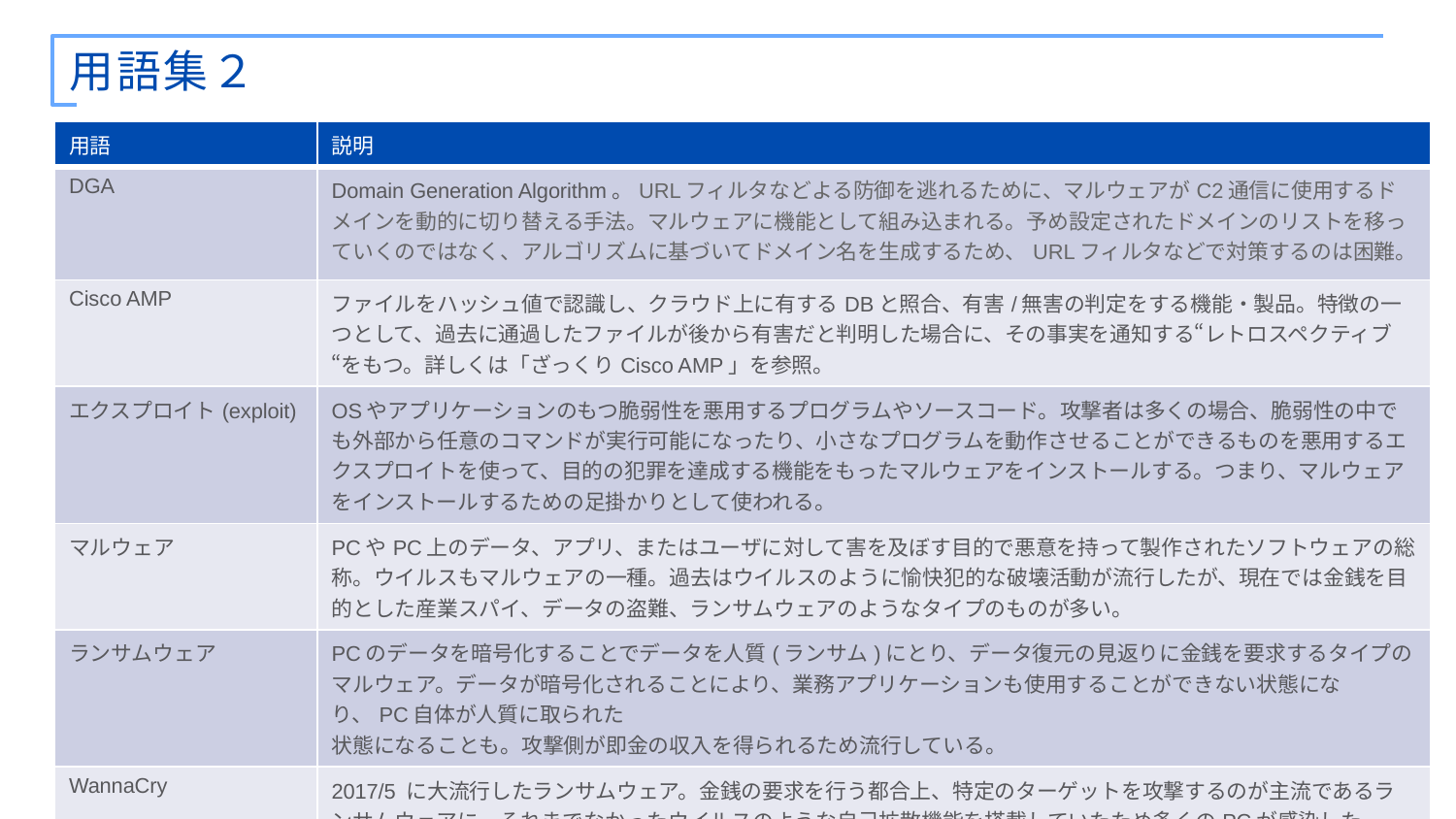

# 用語集２
| 用語 | 説明 |
| --- | --- |
| DGA | Domain Generation Algorithm。URLフィルタなどよる防御を逃れるために、マルウェアがC2通信に使用するドメインを動的に切り替える手法。マルウェアに機能として組み込まれる。予め設定されたドメインのリストを移っていくのではなく、アルゴリズムに基づいてドメイン名を生成するため、URLフィルタなどで対策するのは困難。 |
| Cisco AMP | ファイルをハッシュ値で認識し、クラウド上に有するDBと照合、有害/無害の判定をする機能・製品。特徴の一つとして、過去に通過したファイルが後から有害だと判明した場合に、その事実を通知する“レトロスペクティブ“をもつ。詳しくは「ざっくりCisco AMP」を参照。 |
| エクスプロイト(exploit) | OSやアプリケーションのもつ脆弱性を悪用するプログラムやソースコード。攻撃者は多くの場合、脆弱性の中でも外部から任意のコマンドが実行可能になったり、小さなプログラムを動作させることができるものを悪用するエクスプロイトを使って、目的の犯罪を達成する機能をもったマルウェアをインストールする。つまり、マルウェアをインストールするための足掛かりとして使われる。 |
| マルウェア | PCやPC上のデータ、アプリ、またはユーザに対して害を及ぼす目的で悪意を持って製作されたソフトウェアの総称。ウイルスもマルウェアの一種。過去はウイルスのように愉快犯的な破壊活動が流行したが、現在では金銭を目的とした産業スパイ、データの盗難、ランサムウェアのようなタイプのものが多い。 |
| ランサムウェア | PCのデータを暗号化することでデータを人質(ランサム)にとり、データ復元の見返りに金銭を要求するタイプのマルウェア。データが暗号化されることにより、業務アプリケーションも使用することができない状態になり、PC自体が人質に取られた 状態になることも。攻撃側が即金の収入を得られるため流行している。 |
| WannaCry | 2017/5 に大流行したランサムウェア。金銭の要求を行う都合上、特定のターゲットを攻撃するのが主流であるランサムウェアに、それまでなかったウイルスのような自己拡散機能を搭載していたため多くのPCが感染した。 |